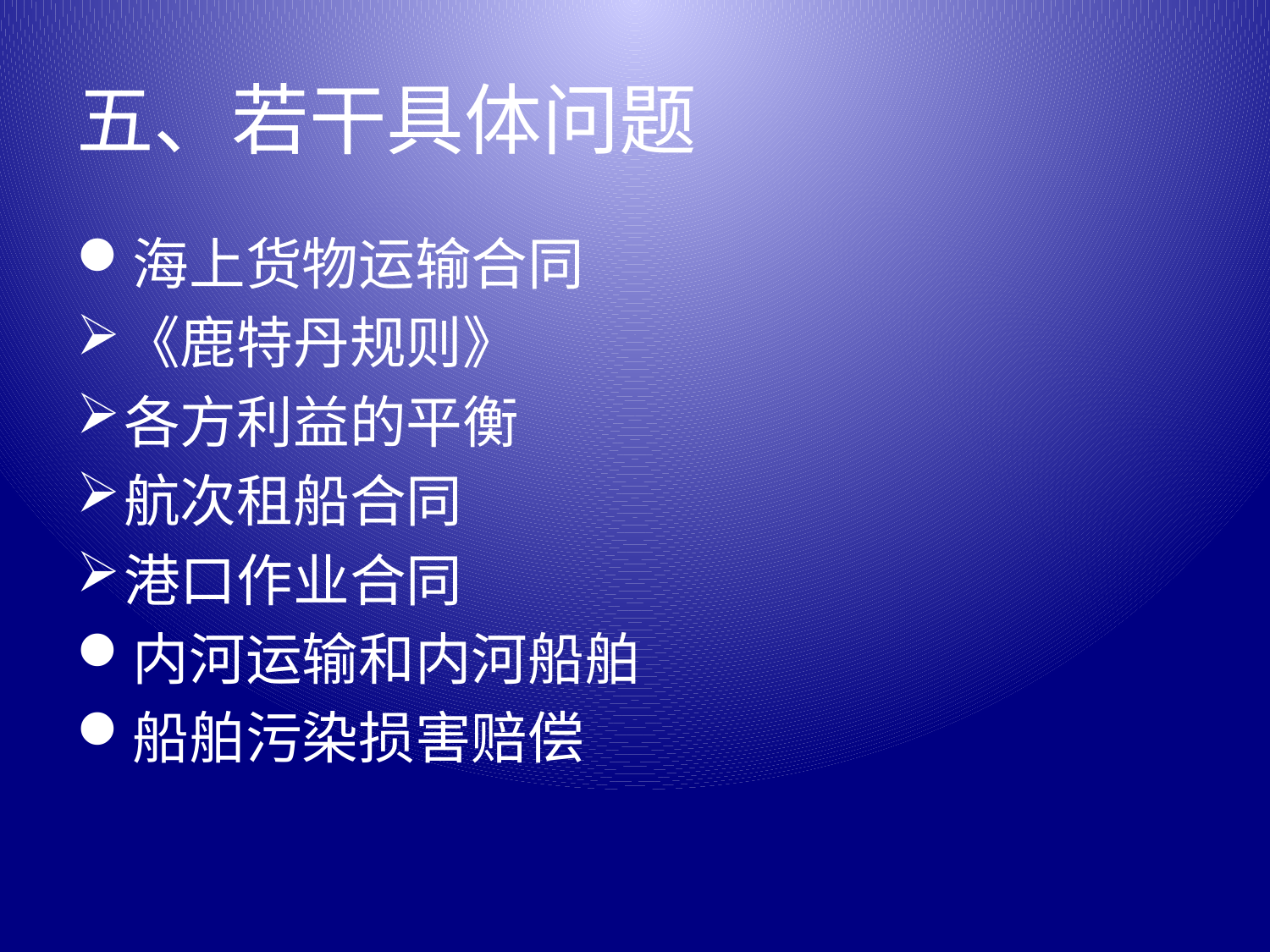

# 五、若干具体问题
海上货物运输合同
《鹿特丹规则》
各方利益的平衡
航次租船合同
港口作业合同
内河运输和内河船舶
船舶污染损害赔偿